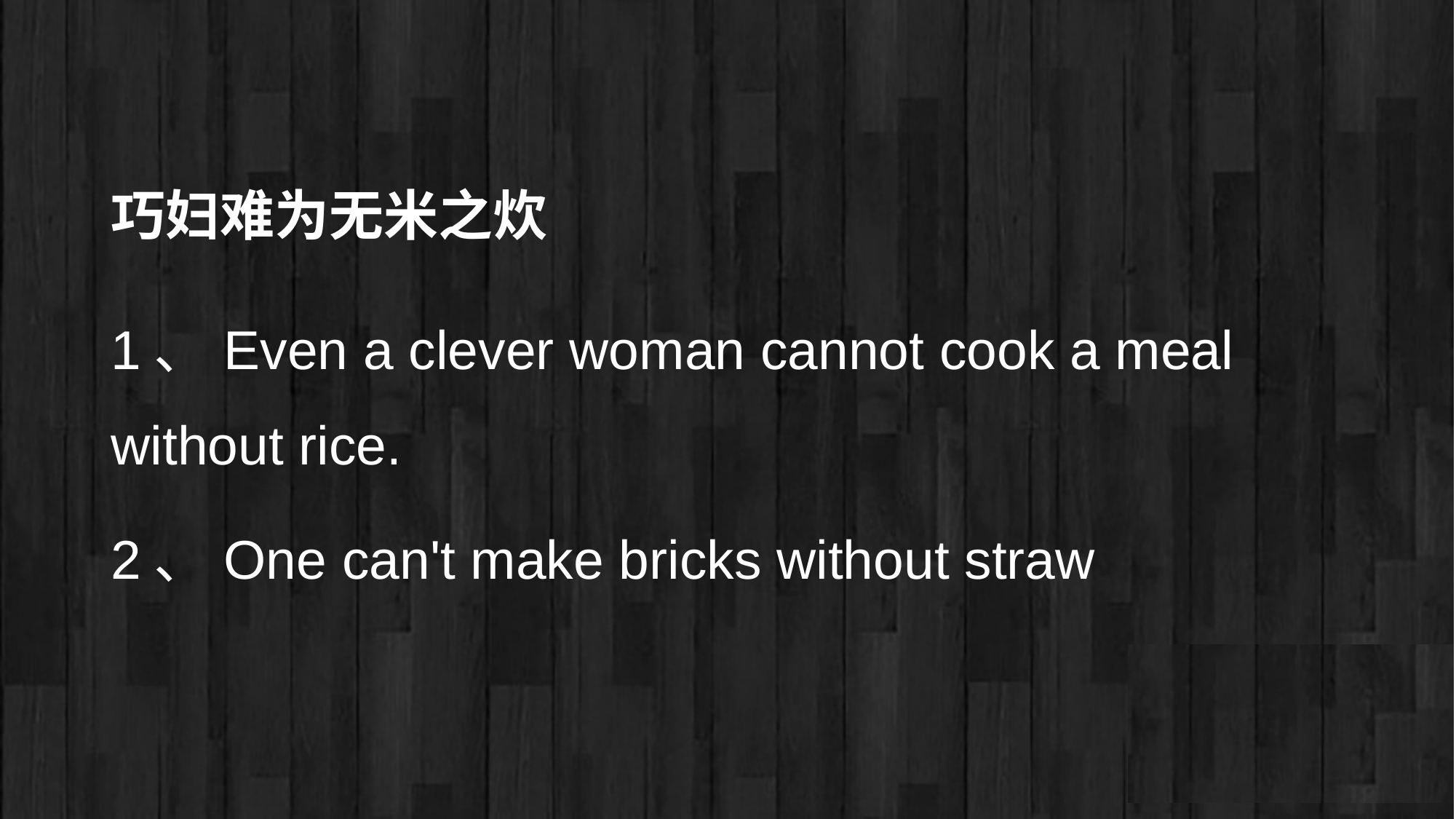

#
巧妇难为无米之炊
1、Even a clever woman cannot cook a meal without rice.
2、One can't make bricks without straw